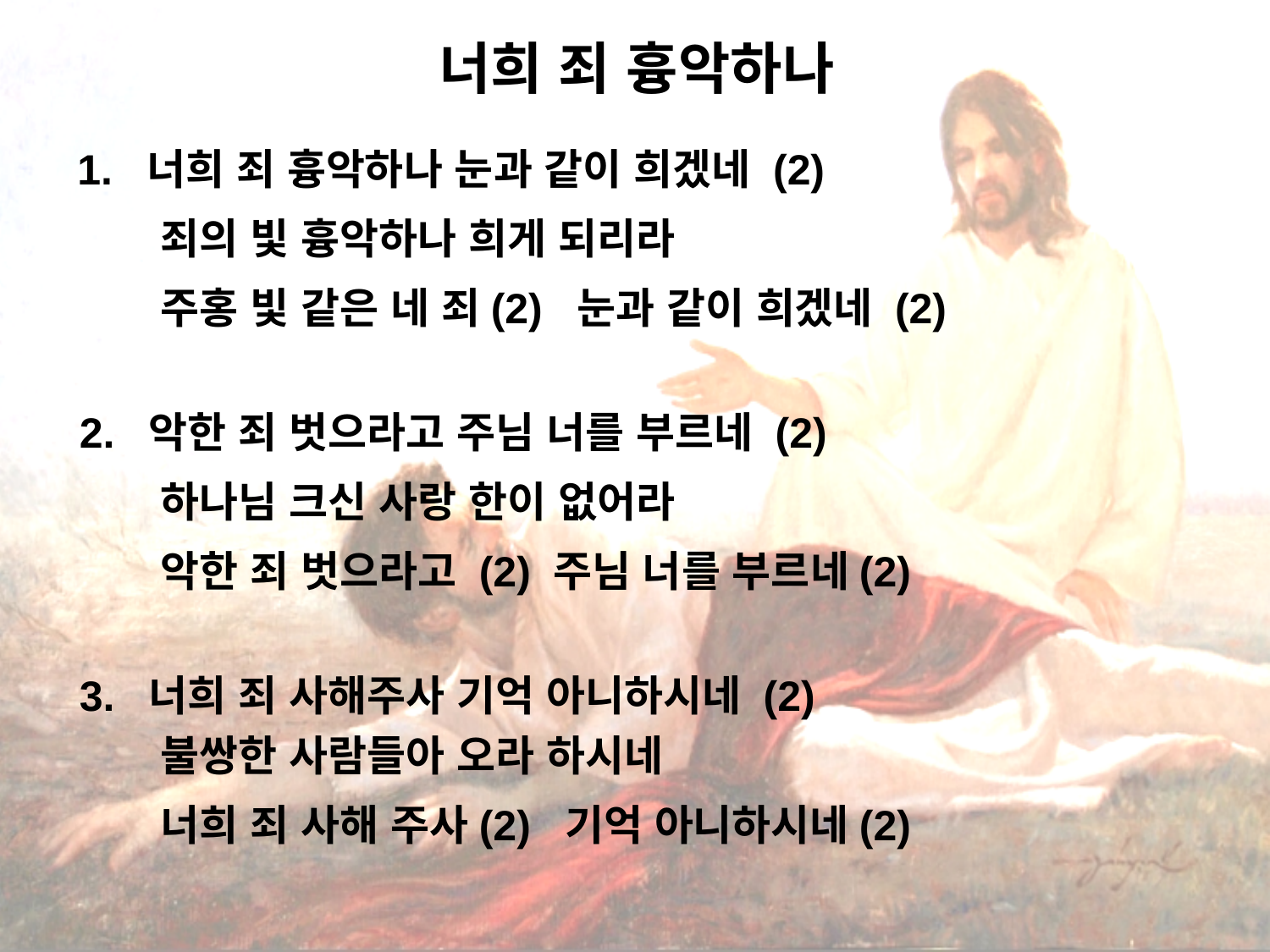

# 너희 죄 흉악하나
 1.  너희 죄 흉악하나 눈과 같이 희겠네 (2)
       죄의 빛 흉악하나 희게 되리라
       주홍 빛 같은 네 죄(2)  눈과 같이 희겠네 (2)

 2.  악한 죄 벗으라고 주님 너를 부르네 (2)
       하나님 크신 사랑 한이 없어라
       악한 죄 벗으라고 (2) 주님 너를 부르네(2)

 3.  너희 죄 사해주사 기억 아니하시네 (2)
       불쌍한 사람들아 오라 하시네
       너희 죄 사해 주사(2)  기억 아니하시네(2)